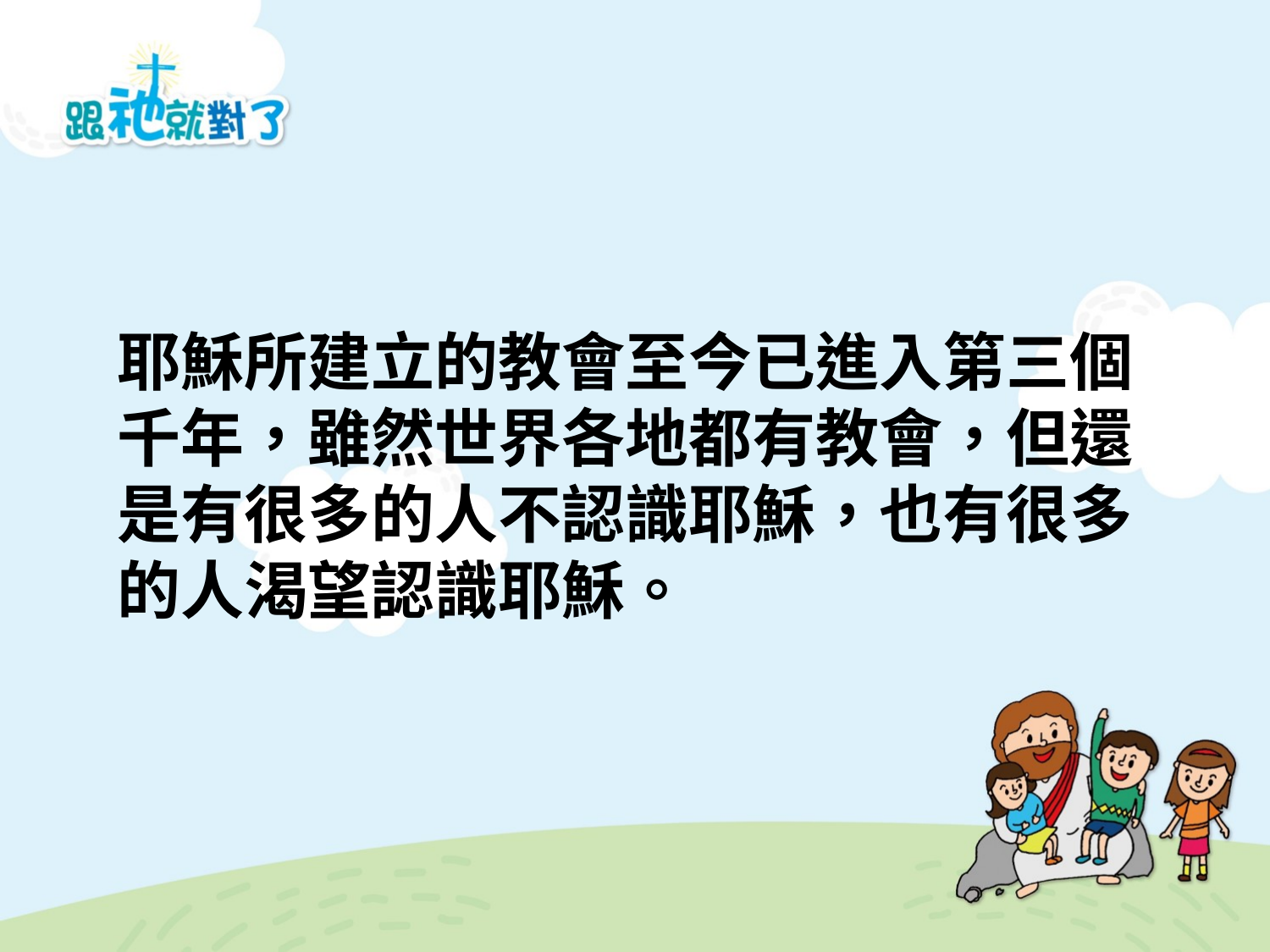

耶穌所建立的教會至今已進入第三個千年，雖然世界各地都有教會，但還是有很多的人不認識耶穌，也有很多的人渴望認識耶穌。